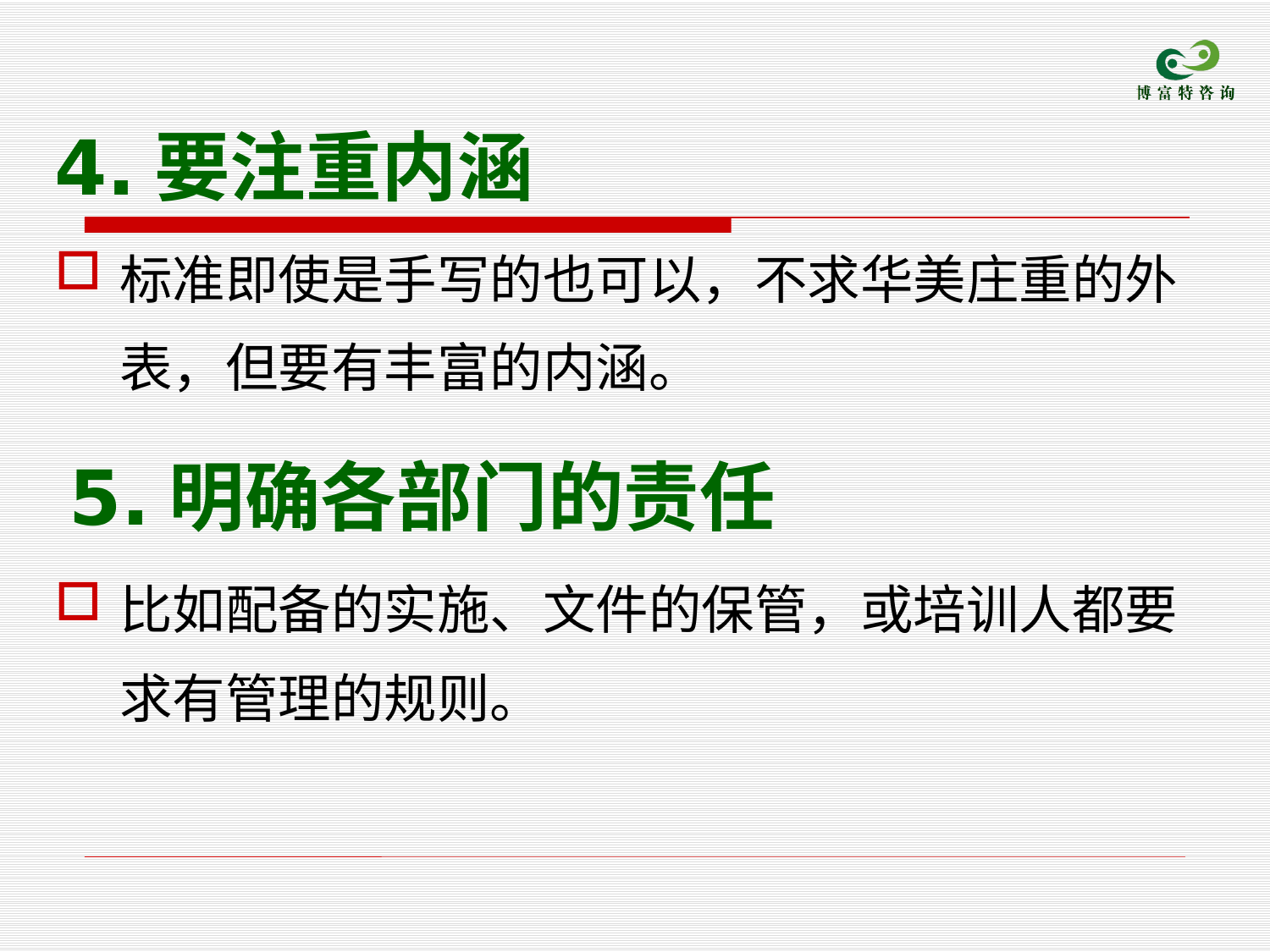

4.要注重内涵
标准即使是手写的也可以，不求华美庄重的外表，但要有丰富的内涵。
 5.明确各部门的责任
比如配备的实施、文件的保管，或培训人都要求有管理的规则。
574